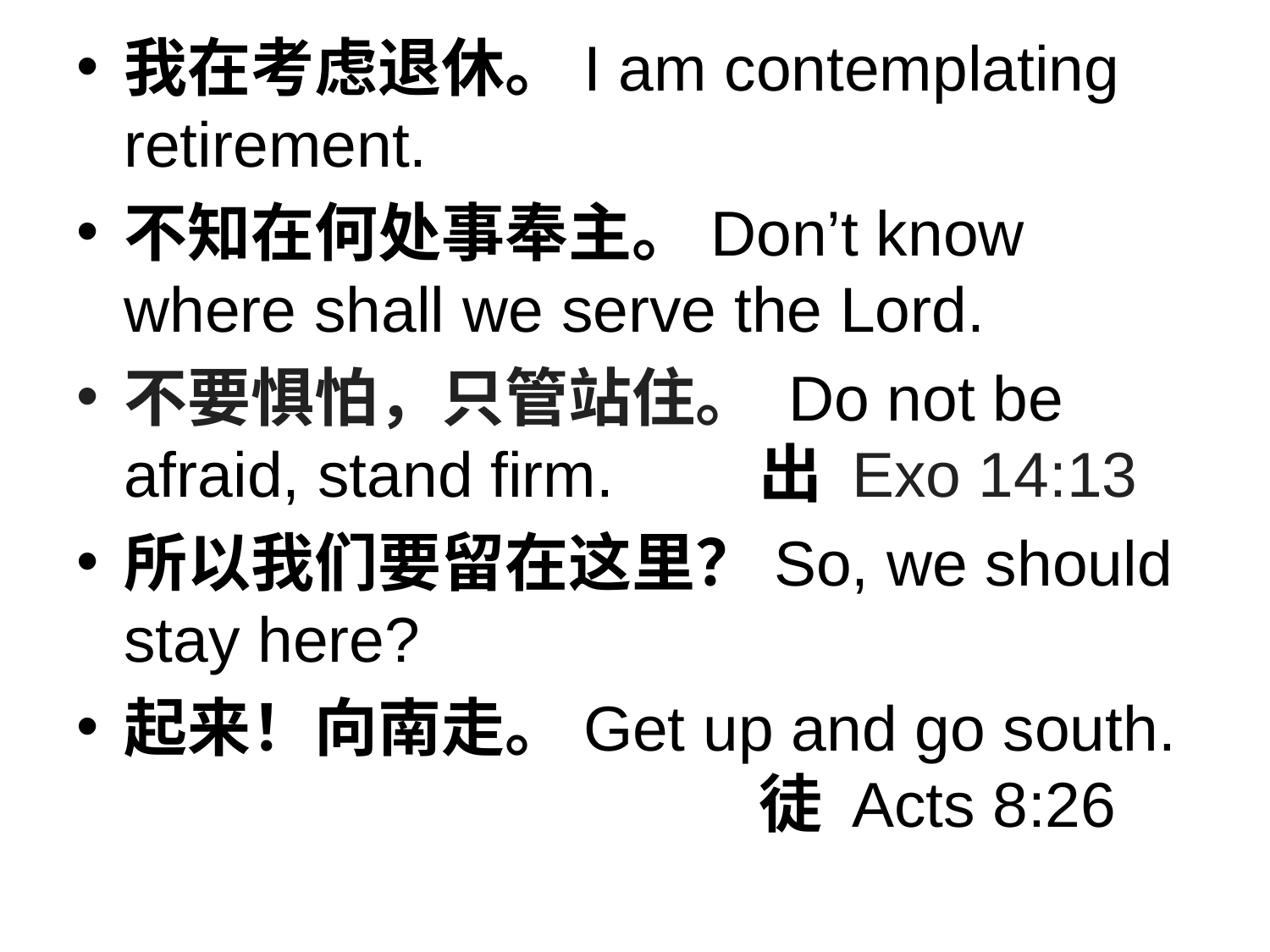

我在考虑退休。I am contemplating retirement.
不知在何处事奉主。Don’t know where shall we serve the Lord.
不要惧怕，只管站住。 Do not be afraid, stand firm. 	出 Exo 14:13
所以我们要留在这里？So, we should stay here?
起来！向南走。Get up and go south.					徒 Acts 8:26